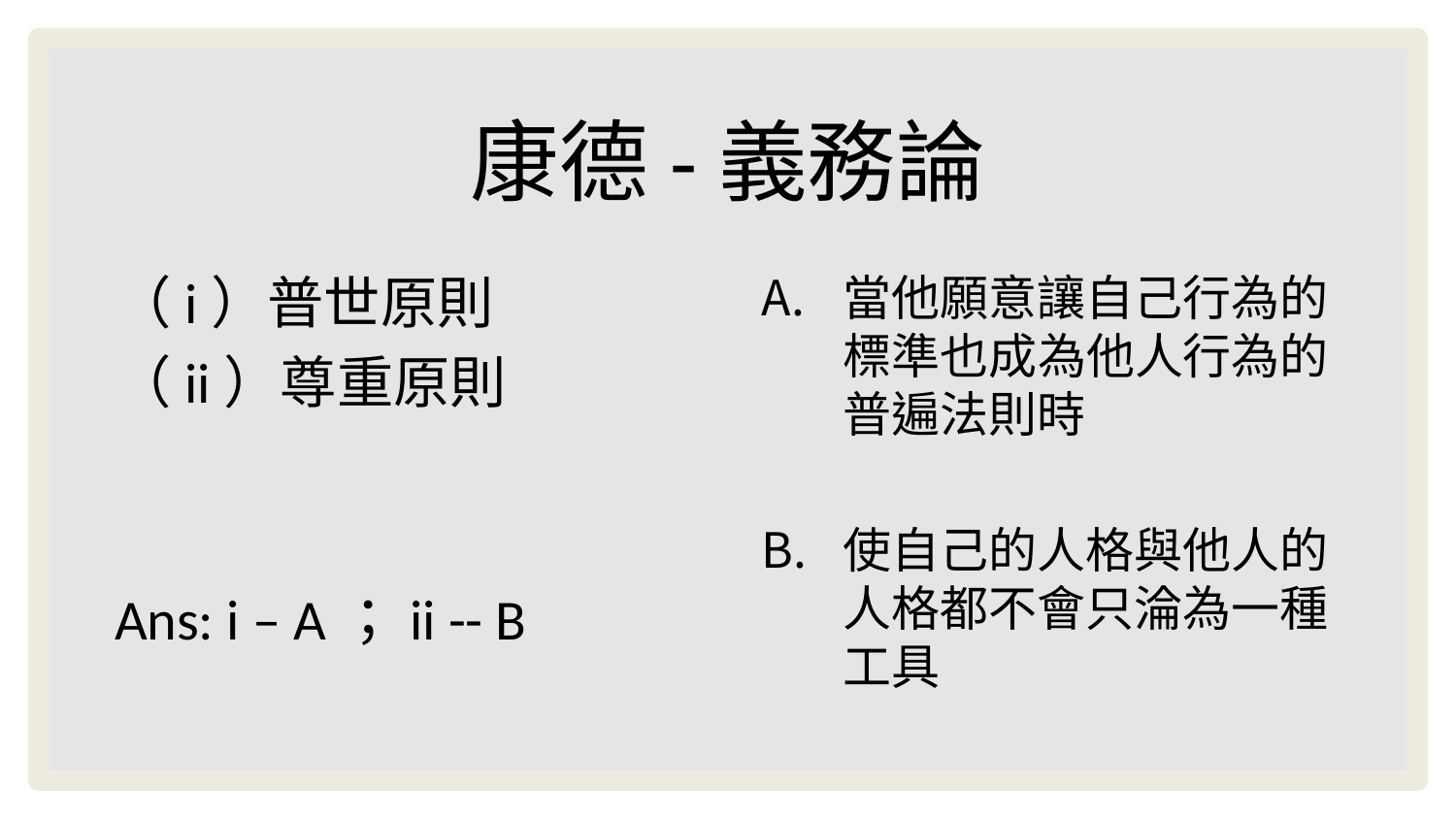

# 康德-義務論
（i）普世原則
（ii）尊重原則

Ans: i – A；ii -- B
當他願意讓自己行為的標準也成為他人行為的普遍法則時

使自己的人格與他人的人格都不會只淪為一種工具